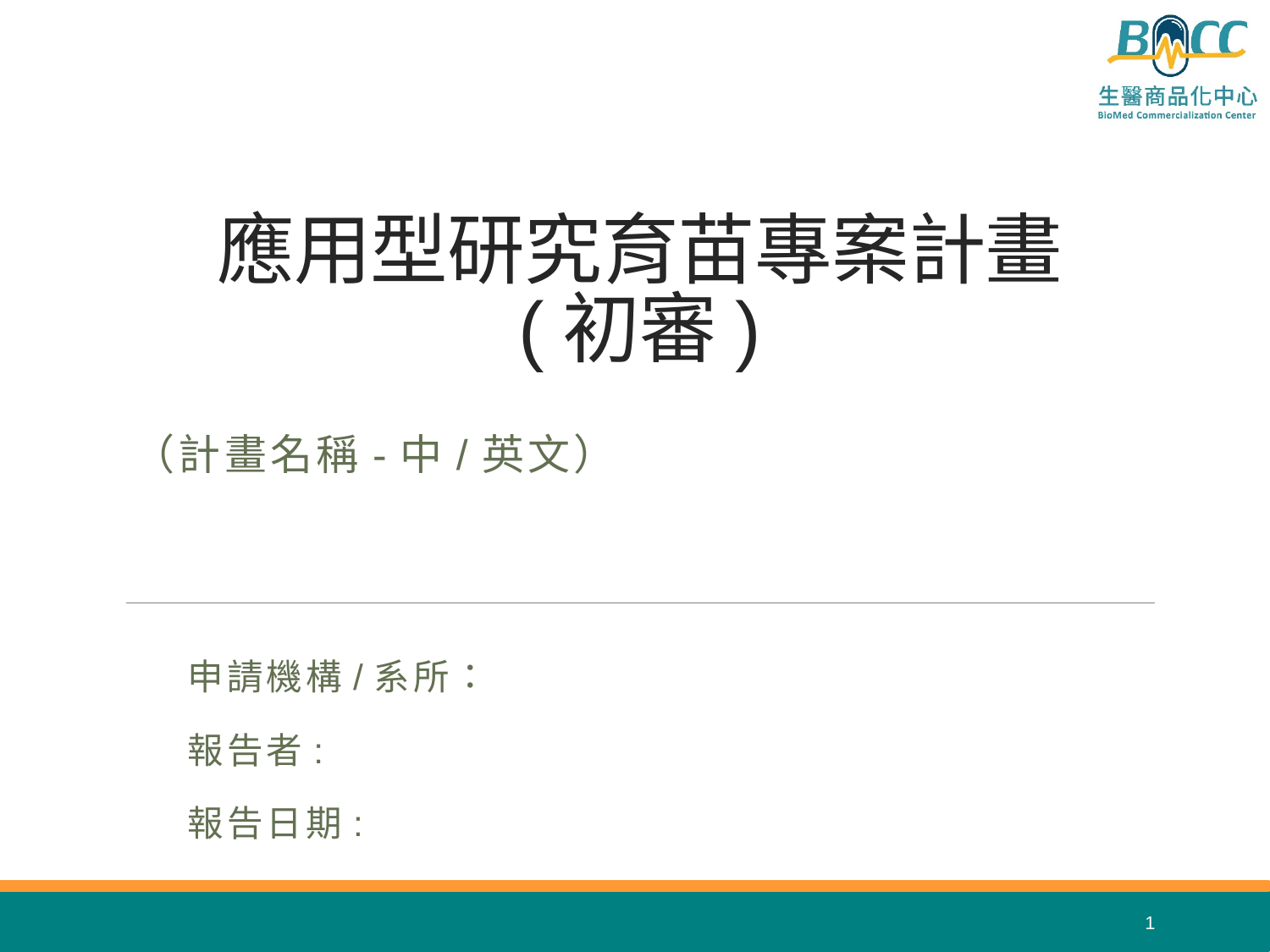

# 應用型研究育苗專案計畫 (初審)
（計畫名稱-中/英文）
申請機構/系所：
報告者:
報告日期:
1